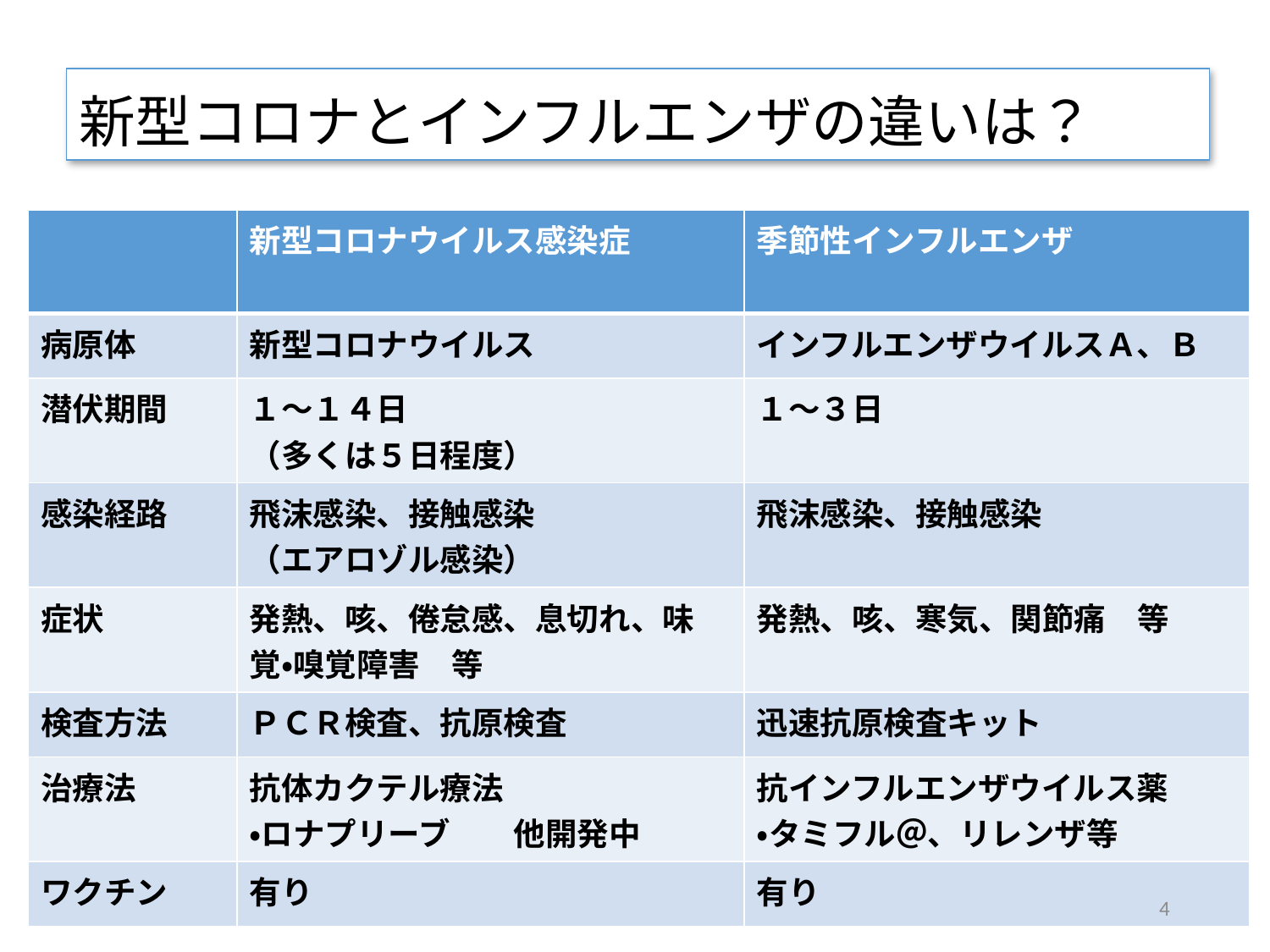

新型コロナとインフルエンザの違いは？
|  | 新型コロナウイルス感染症 | 季節性インフルエンザ |
| --- | --- | --- |
| 病原体 | 新型コロナウイルス | インフルエンザウイルスＡ、Ｂ |
| 潜伏期間 | １～１４日 （多くは５日程度） | １～３日 |
| 感染経路 | 飛沫感染、接触感染 （エアロゾル感染） | 飛沫感染、接触感染 |
| 症状 | 発熱、咳、倦怠感、息切れ、味覚・嗅覚障害　等 | 発熱、咳、寒気、関節痛　等 |
| 検査方法 | ＰＣＲ検査、抗原検査 | 迅速抗原検査キット |
| 治療法 | 抗体カクテル療法 ・ロナプリーブ　　他開発中 | 抗インフルエンザウイルス薬 ・タミフル＠、リレンザ等 |
| ワクチン | 有り | 有り |
4